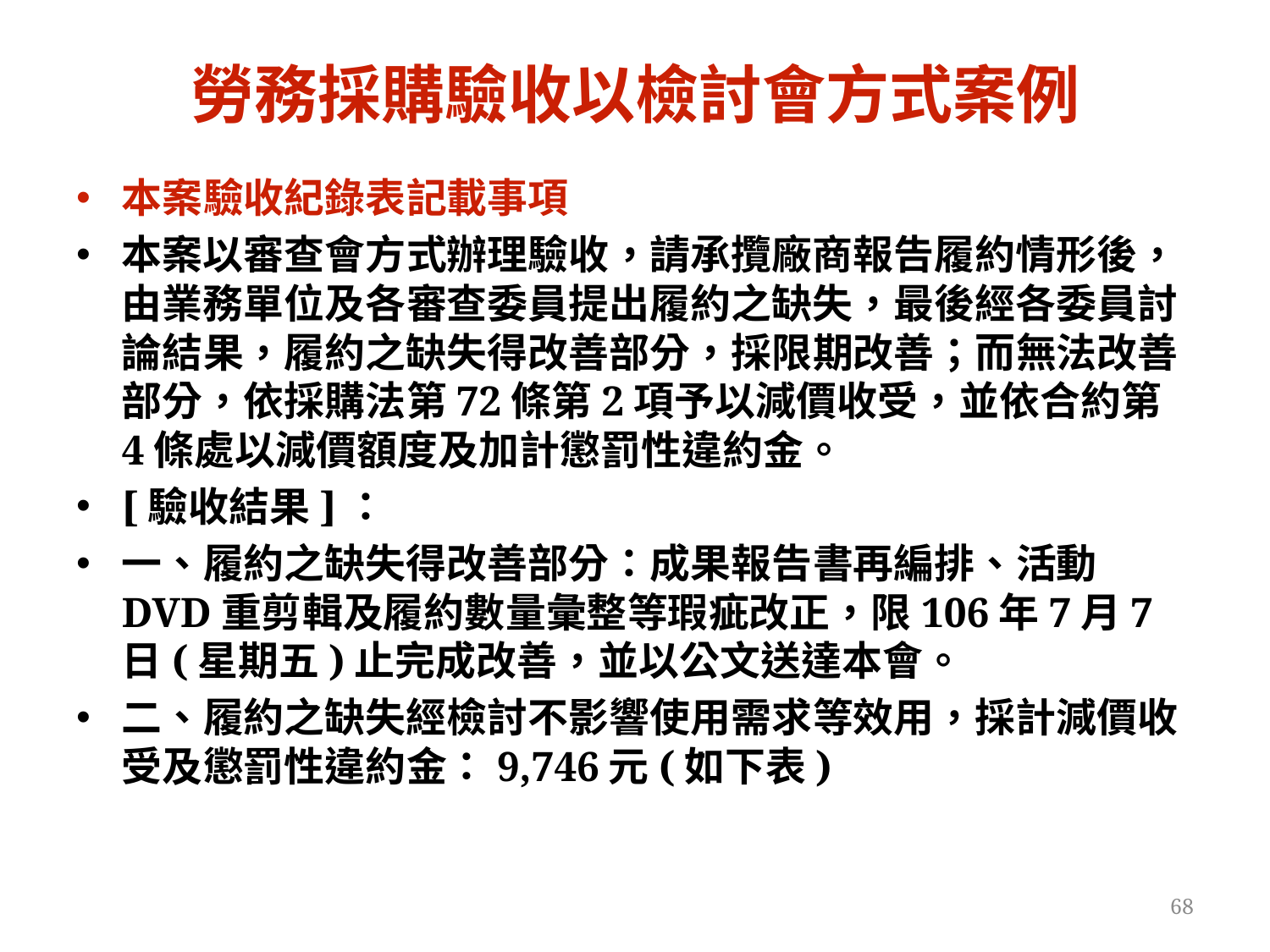

勞務採購驗收以檢討會方式案例
本案驗收紀錄表記載事項
本案以審查會方式辦理驗收，請承攬廠商報告履約情形後，由業務單位及各審查委員提出履約之缺失，最後經各委員討論結果，履約之缺失得改善部分，採限期改善；而無法改善部分，依採購法第72條第2項予以減價收受，並依合約第4條處以減價額度及加計懲罰性違約金。
[驗收結果]：
一、履約之缺失得改善部分：成果報告書再編排、活動DVD重剪輯及履約數量彙整等瑕疵改正，限106年7月7日(星期五)止完成改善，並以公文送達本會。
二、履約之缺失經檢討不影響使用需求等效用，採計減價收受及懲罰性違約金：9,746元(如下表)
68